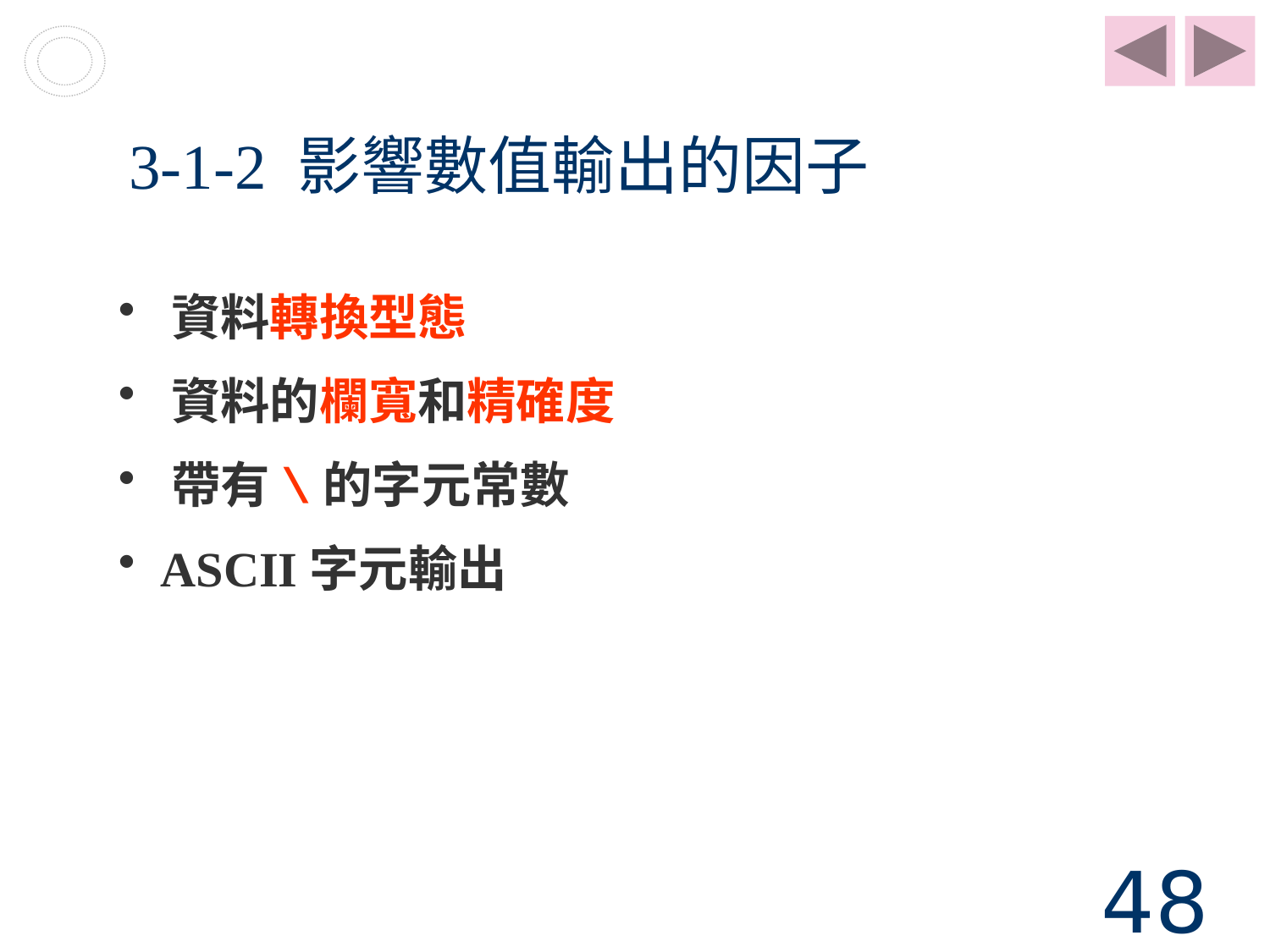

# 3-1-2 影響數值輸出的因子
 資料轉換型態
 資料的欄寬和精確度
 帶有\的字元常數
 ASCII字元輸出
48